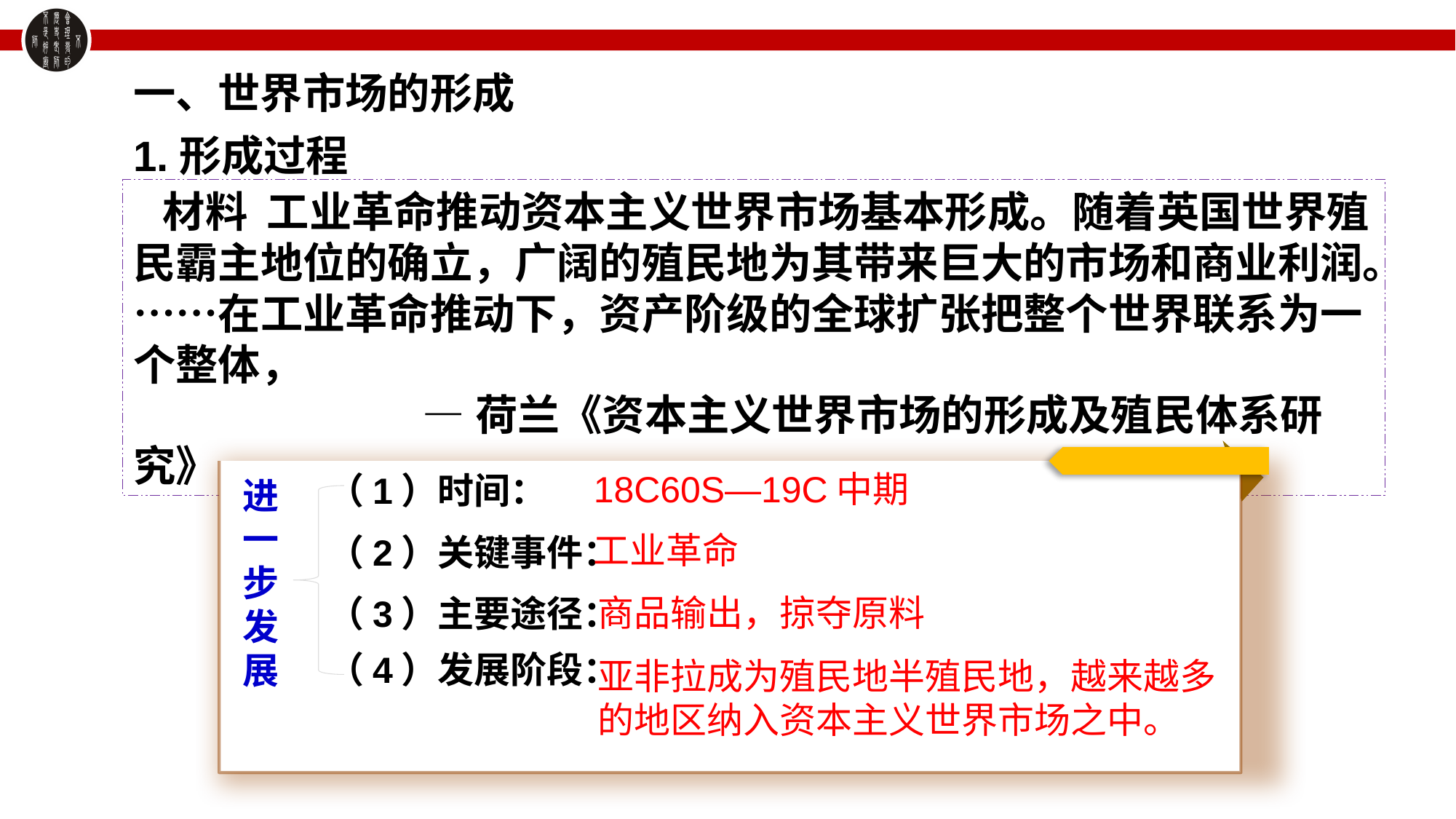

一、世界市场的形成
1.形成过程
  材料  工业革命推动资本主义世界市场基本形成。随着英国世界殖民霸主地位的确立，广阔的殖民地为其带来巨大的市场和商业利润。……在工业革命推动下，资产阶级的全球扩张把整个世界联系为一个整体，
                              —荷兰《资本主义世界市场的形成及殖民体系研究》

18C60S—19C中期
（1）时间：
进一步发展

工业革命
（2）关键事件：
商品输出，掠夺原料
（3）主要途径：
（4）发展阶段：
亚非拉成为殖民地半殖民地，越来越多的地区纳入资本主义世界市场之中。